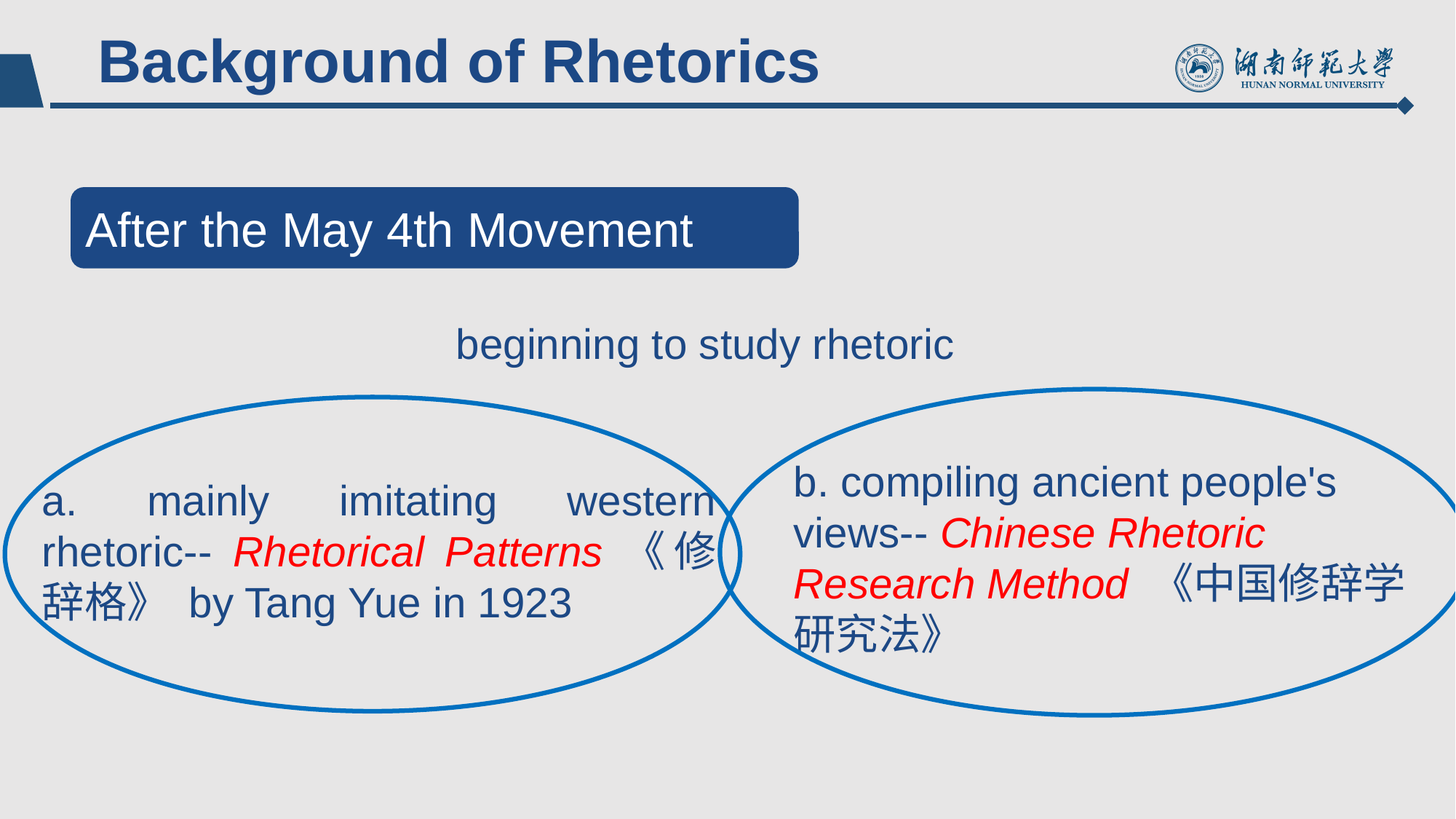

Background of Rhetorics
After the May 4th Movement
beginning to study rhetoric

b. compiling ancient people's views-- Chinese Rhetoric Research Method 《中国修辞学研究法》
a. mainly imitating western rhetoric-- Rhetorical Patterns《修辞格》 by Tang Yue in 1923